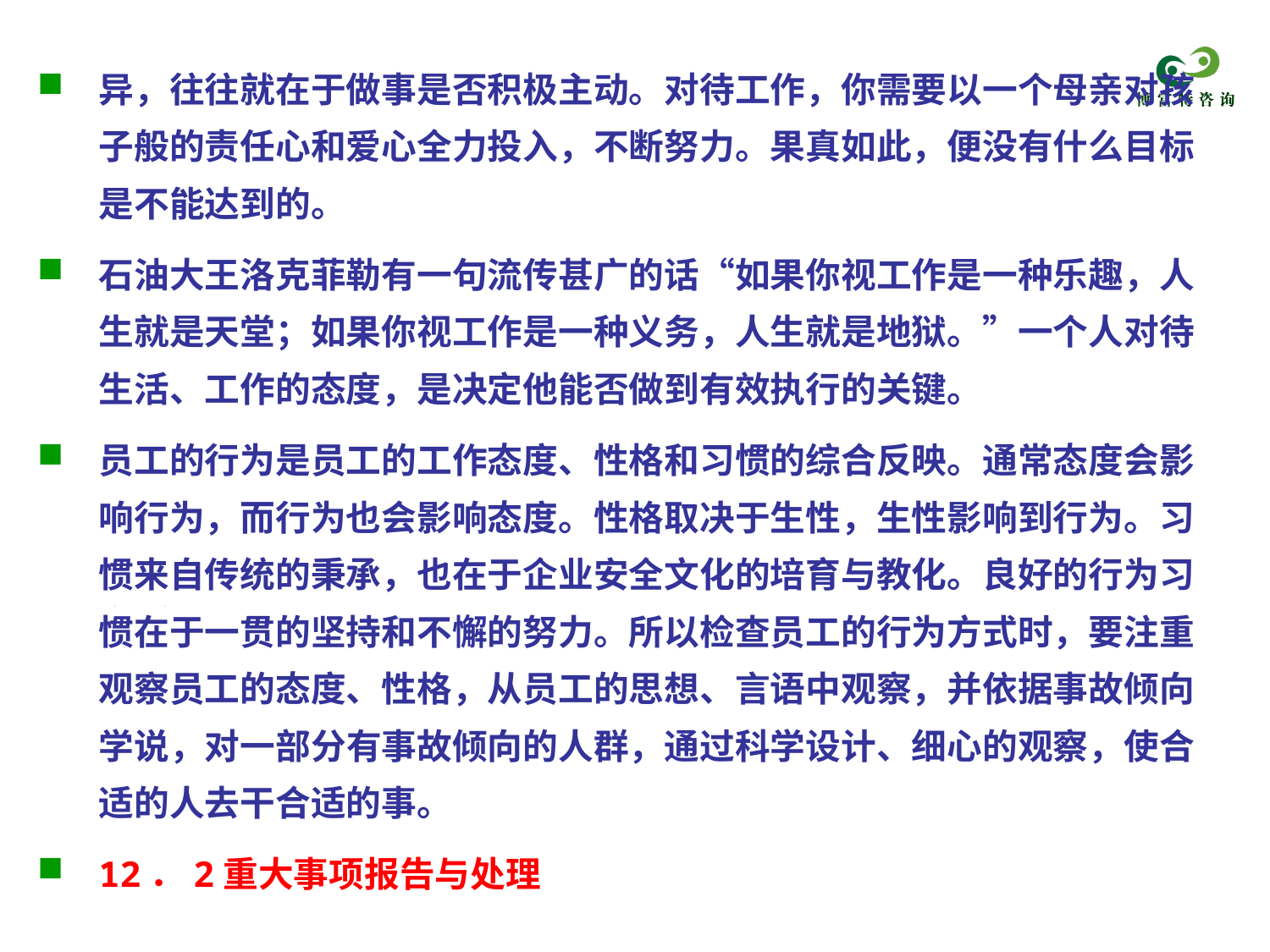

异，往往就在于做事是否积极主动。对待工作，你需要以一个母亲对孩子般的责任心和爱心全力投入，不断努力。果真如此，便没有什么目标是不能达到的。
石油大王洛克菲勒有一句流传甚广的话“如果你视工作是一种乐趣，人生就是天堂；如果你视工作是一种义务，人生就是地狱。”一个人对待生活、工作的态度，是决定他能否做到有效执行的关键。
员工的行为是员工的工作态度、性格和习惯的综合反映。通常态度会影响行为，而行为也会影响态度。性格取决于生性，生性影响到行为。习惯来自传统的秉承，也在于企业安全文化的培育与教化。良好的行为习惯在于一贯的坚持和不懈的努力。所以检查员工的行为方式时，要注重观察员工的态度、性格，从员工的思想、言语中观察，并依据事故倾向学说，对一部分有事故倾向的人群，通过科学设计、细心的观察，使合适的人去干合适的事。
12．2重大事项报告与处理